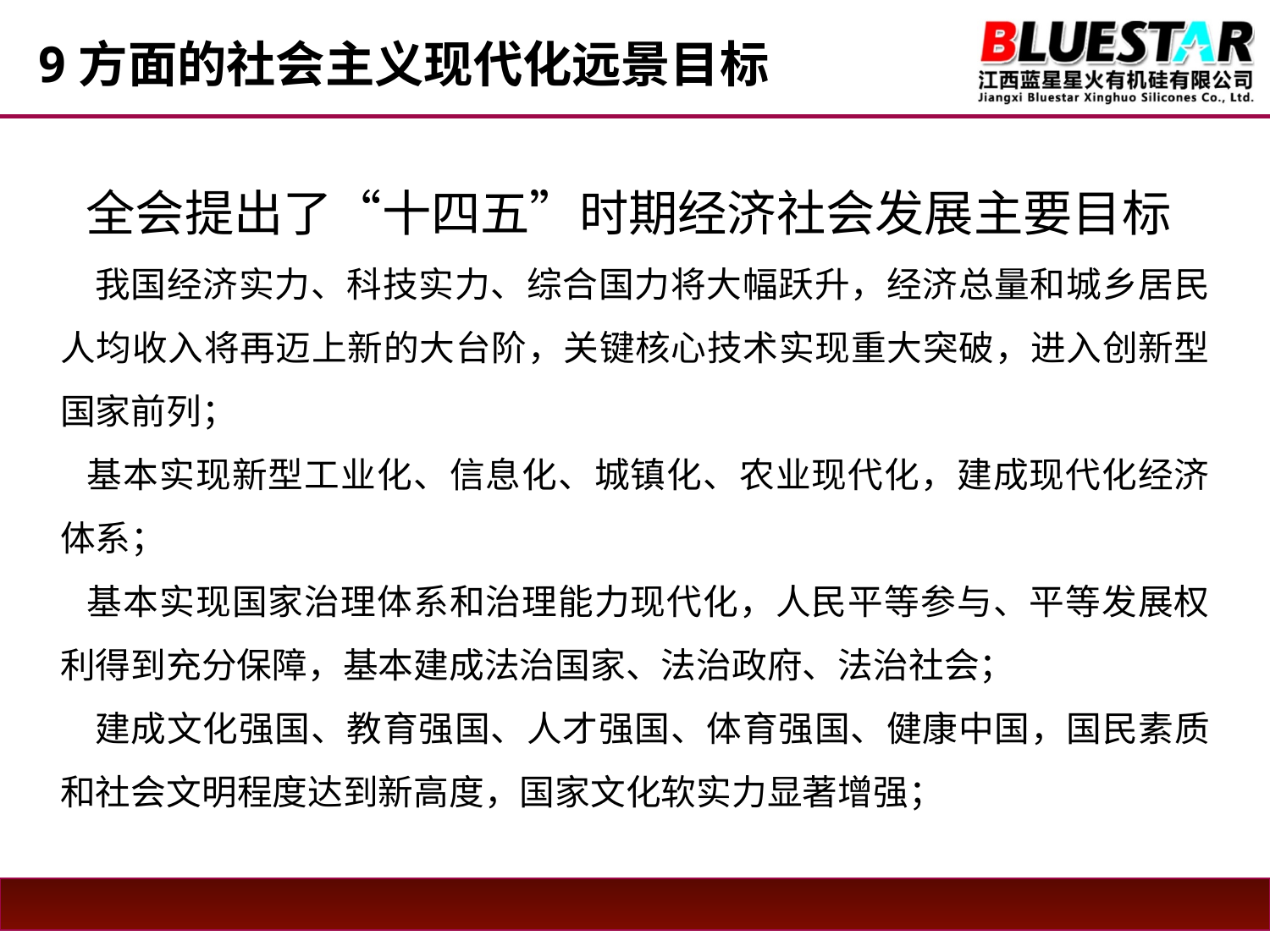

9方面的社会主义现代化远景目标
   全会提出了“十四五”时期经济社会发展主要目标
   我国经济实力、科技实力、综合国力将大幅跃升，经济总量和城乡居民人均收入将再迈上新的大台阶，关键核心技术实现重大突破，进入创新型国家前列；
  基本实现新型工业化、信息化、城镇化、农业现代化，建成现代化经济体系；
  基本实现国家治理体系和治理能力现代化，人民平等参与、平等发展权利得到充分保障，基本建成法治国家、法治政府、法治社会；
   建成文化强国、教育强国、人才强国、体育强国、健康中国，国民素质和社会文明程度达到新高度，国家文化软实力显著增强；